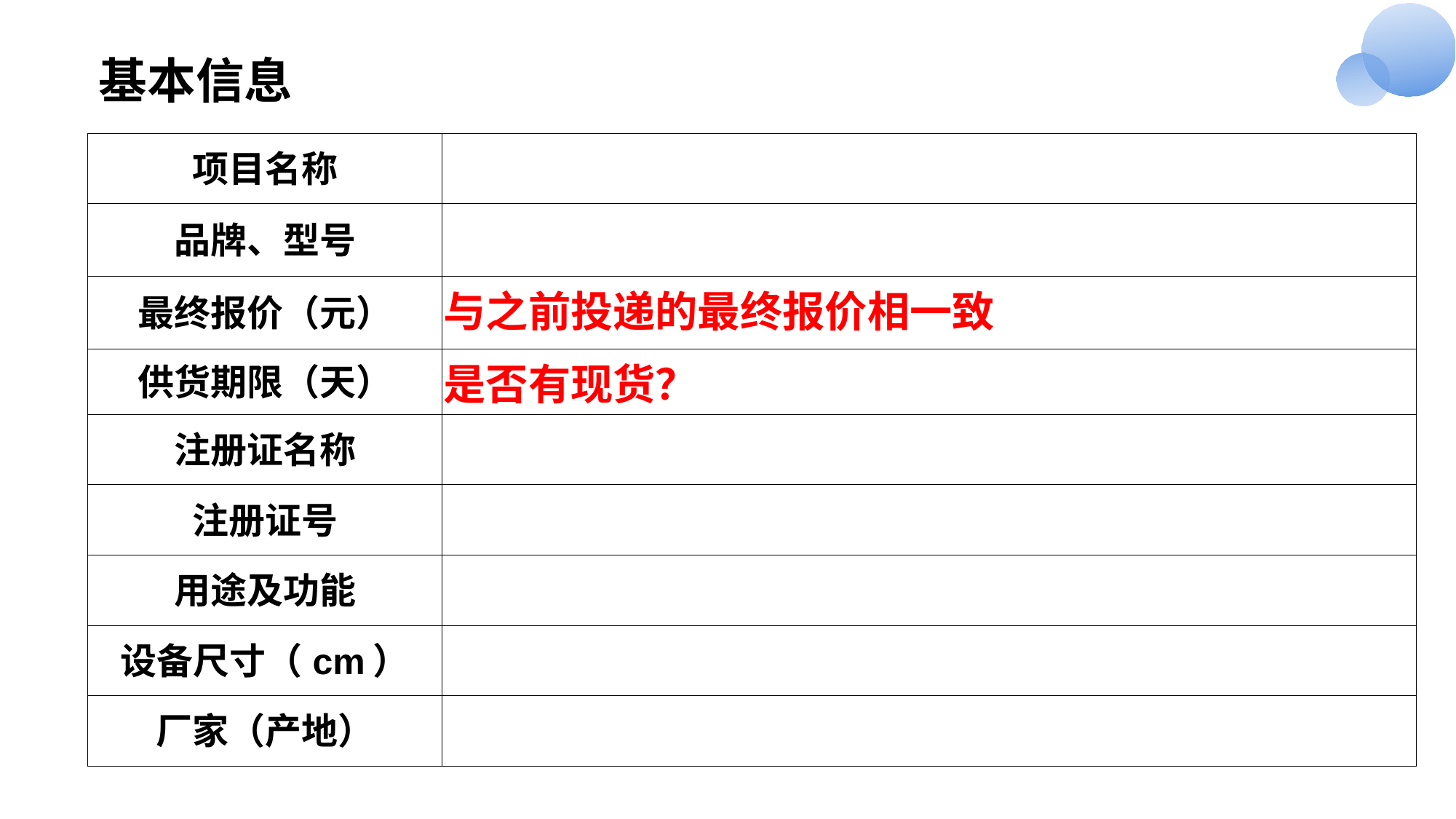

基本信息
| 项目名称 |  |
| --- | --- |
| 品牌、型号 |  |
| 最终报价（元） | 与之前投递的最终报价相一致 |
| 供货期限（天） | 是否有现货？ |
| 注册证名称 |  |
| 注册证号 |  |
| 用途及功能 |  |
| 设备尺寸（cm） |  |
| 厂家（产地） |  |